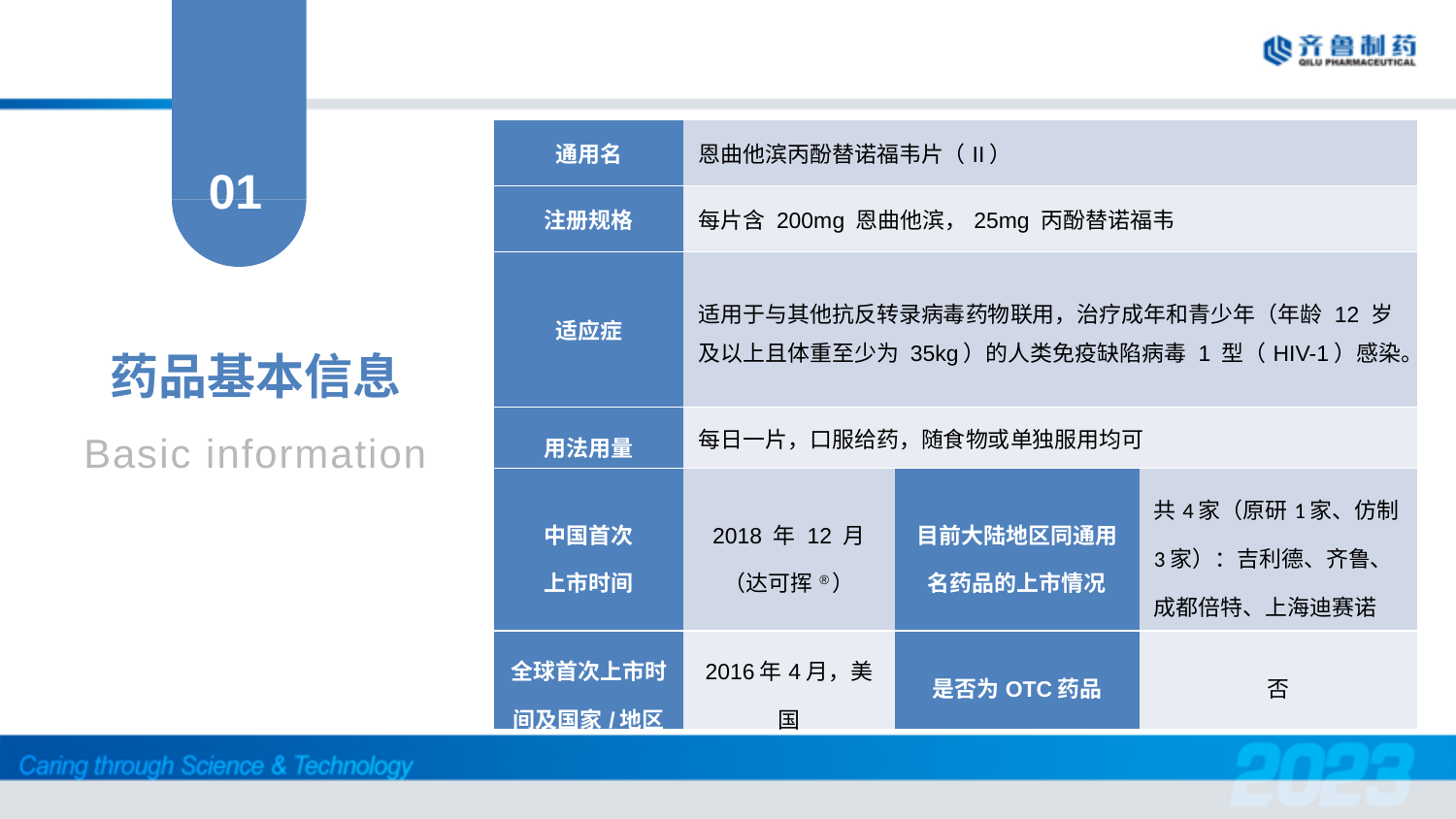

| 通用名 | 恩曲他滨丙酚替诺福韦片（II） |  |  |
| --- | --- | --- | --- |
| 注册规格 | 每片含 200mg 恩曲他滨，25mg 丙酚替诺福韦 |  |  |
| 适应症 | 适用于与其他抗反转录病毒药物联用，治疗成年和青少年（年龄 12 岁及以上且体重至少为 35kg）的人类免疫缺陷病毒 1 型（HIV-1）感染。 |  |  |
| 用法用量 | 每日一片，口服给药，随食物或单独服用均可 |  |  |
| 中国首次 上市时间 | 2018 年 12 月 （达可挥®） | 目前大陆地区同通用名药品的上市情况 | 共4家（原研1家、仿制3家）：吉利德、齐鲁、成都倍特、上海迪赛诺 |
| 全球首次上市时间及国家/地区 | 2016年4月，美国 | 是否为OTC药品 | 否 |
01
药品基本信息
Basic information